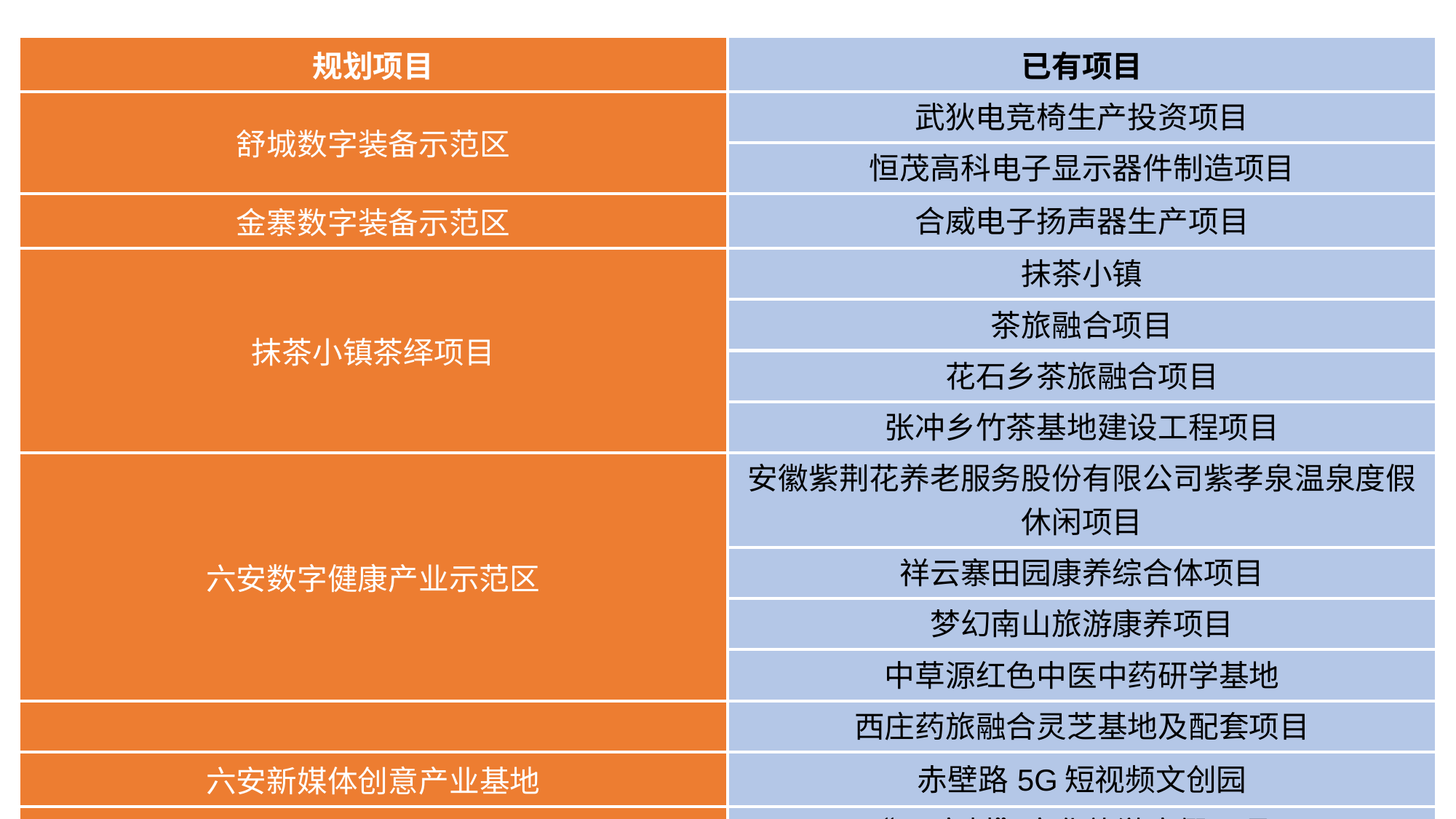

| 规划项目 | 已有项目 |
| --- | --- |
| 舒城数字装备示范区 | 武狄电竞椅生产投资项目 |
|  | 恒茂高科电子显示器件制造项目 |
| 金寨数字装备示范区 | 合威电子扬声器生产项目 |
| 抹茶小镇茶绎项目 | 抹茶小镇 |
|  | 茶旅融合项目 |
|  | 花石乡茶旅融合项目 |
|  | 张冲乡竹茶基地建设工程项目 |
| 六安数字健康产业示范区 | 安徽紫荆花养老服务股份有限公司紫孝泉温泉度假 休闲项目 |
|  | 祥云寨田园康养综合体项目 |
|  | 梦幻南山旅游康养项目 |
|  | 中草源红色中医中药研学基地 |
|  | 西庄药旅融合灵芝基地及配套项目 |
| 六安新媒体创意产业基地 | 赤壁路5G短视频文创园 |
| 霍山县三线工业遗产数字化保护与开发 | “三家村”文化旅游度假区项目 |
|  | 仙人冲农创特色小镇 |